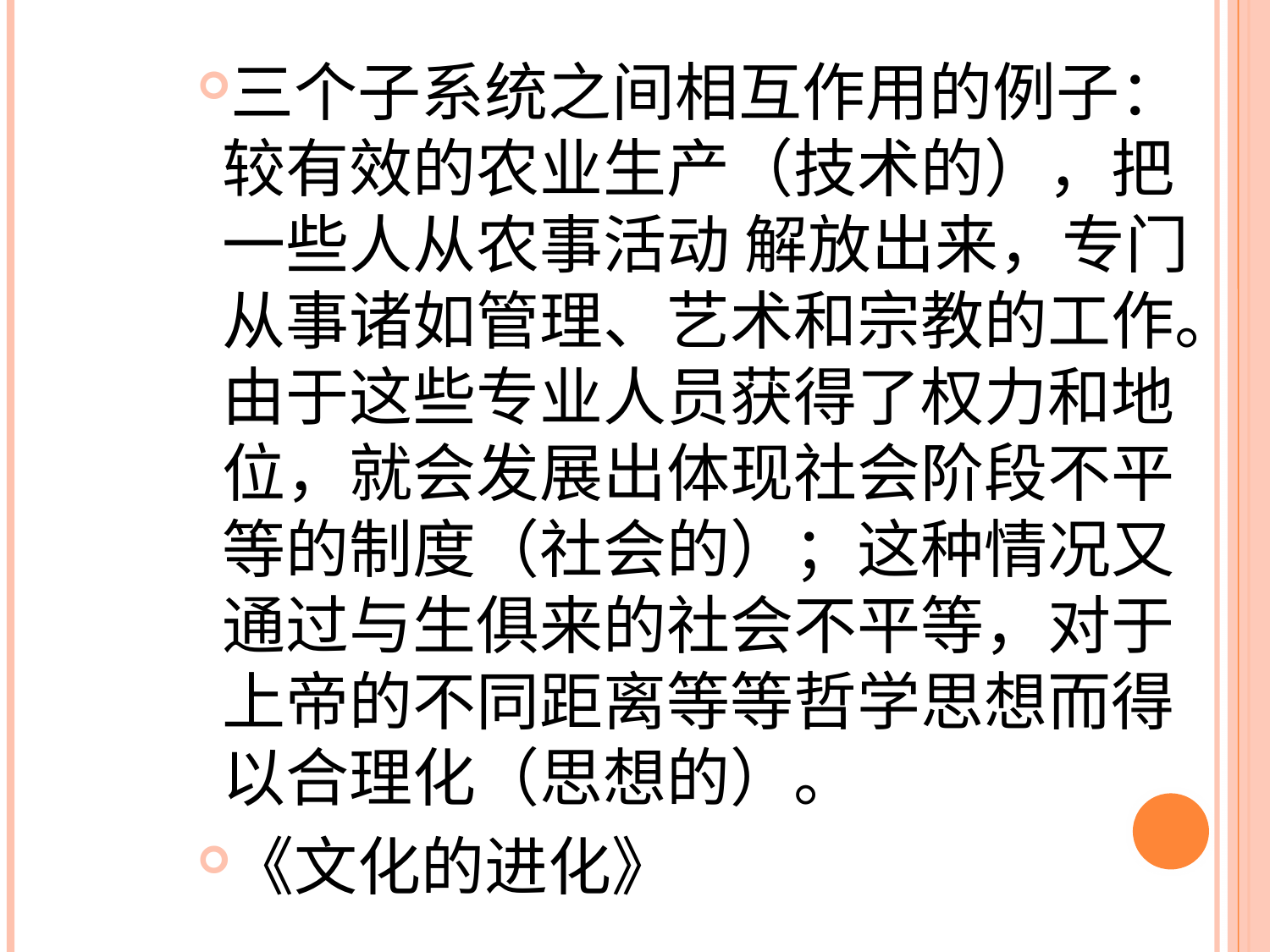

三个子系统之间相互作用的例子：较有效的农业生产（技术的），把一些人从农事活动 解放出来，专门从事诸如管理、艺术和宗教的工作。由于这些专业人员获得了权力和地位，就会发展出体现社会阶段不平等的制度（社会的）；这种情况又通过与生俱来的社会不平等，对于上帝的不同距离等等哲学思想而得以合理化（思想的）。
《文化的进化》